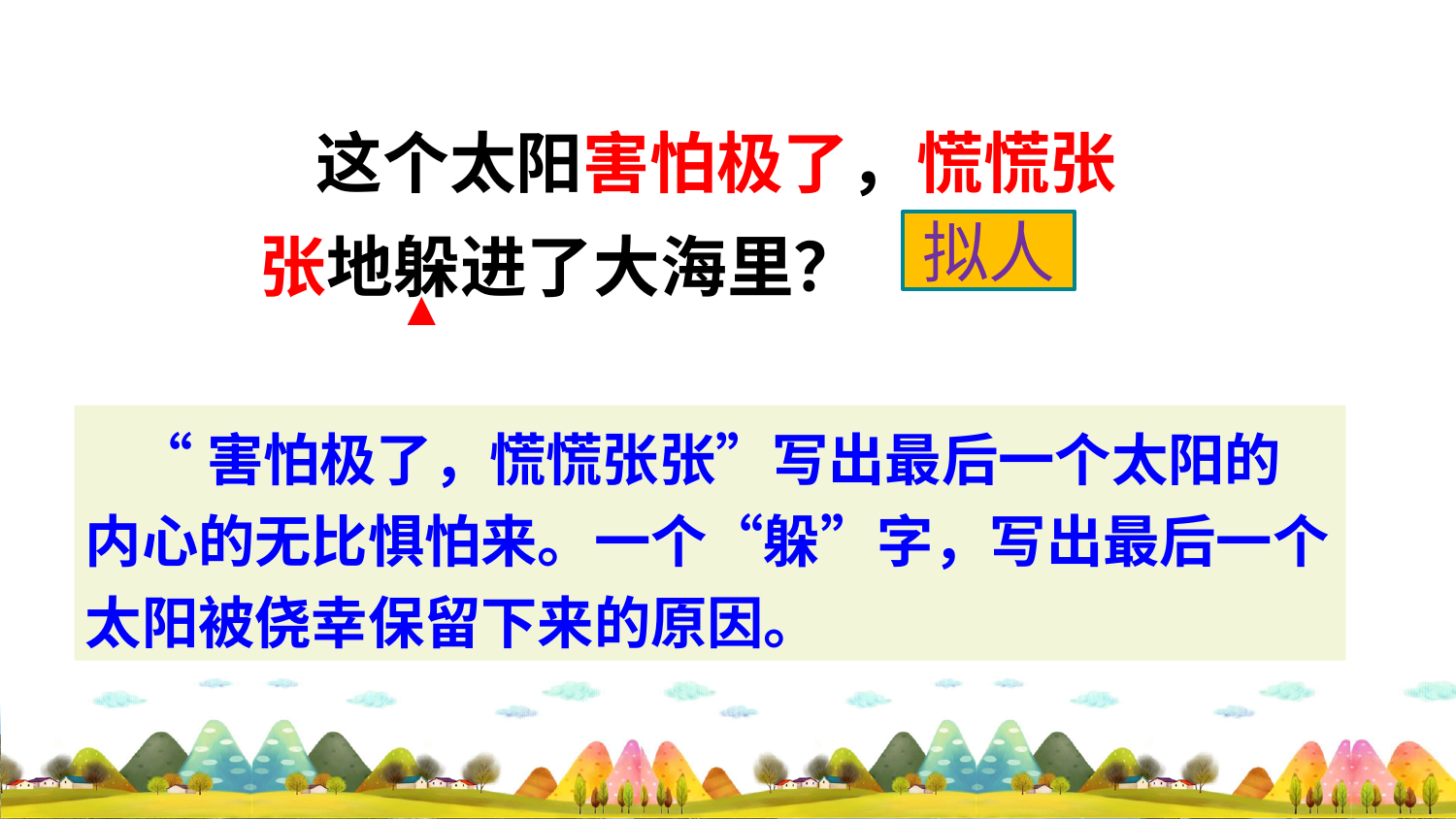

这个太阳害怕极了，慌慌张张地躲进了大海里？
拟人
▲
    “害怕极了，慌慌张张”写出最后一个太阳的内心的无比惧怕来。一个“躲”字，写出最后一个太阳被侥幸保留下来的原因。